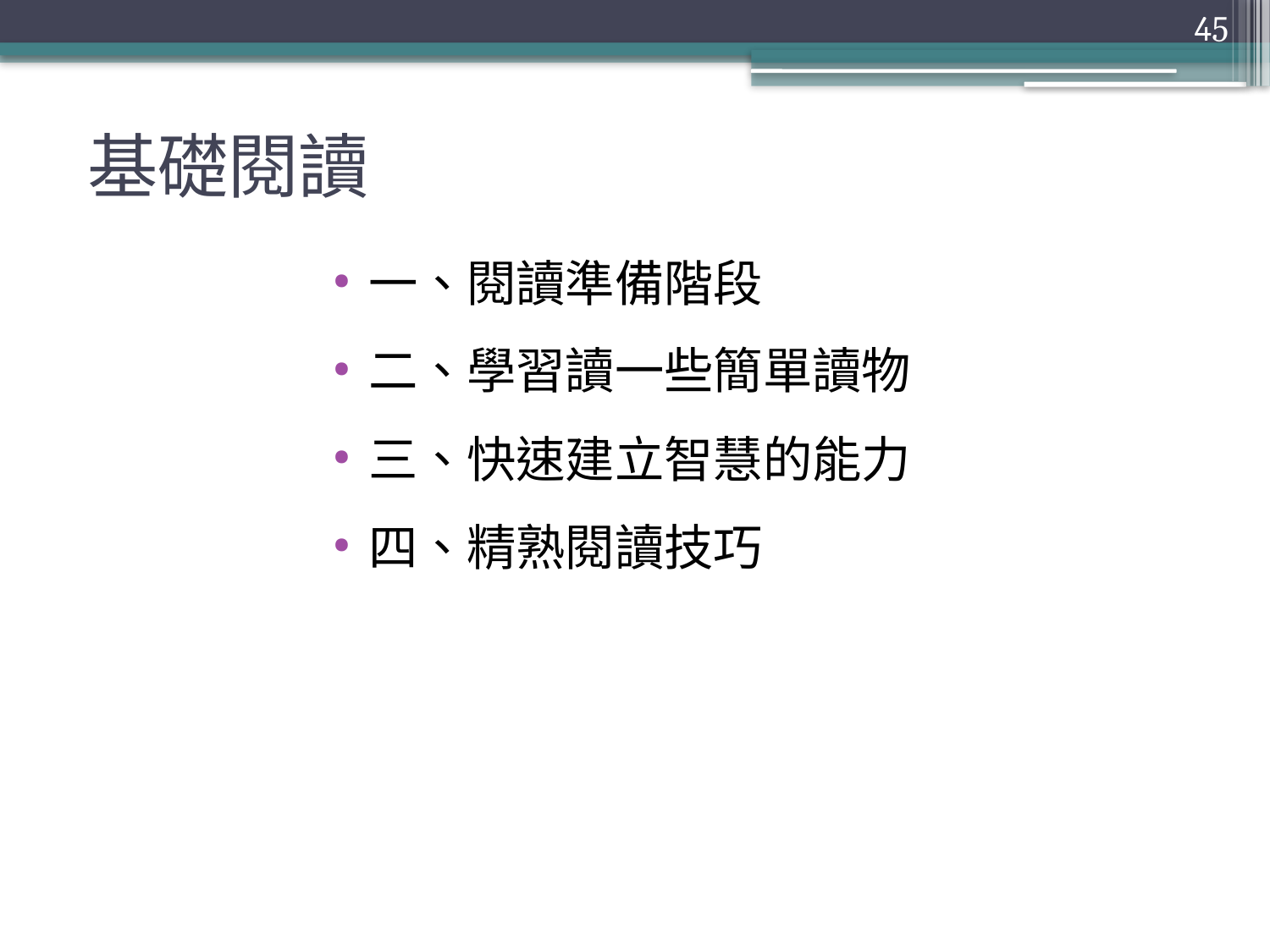

45

# 基礎閱讀
一、閱讀準備階段
二、學習讀一些簡單讀物
三、快速建立智慧的能力
四、精熟閱讀技巧